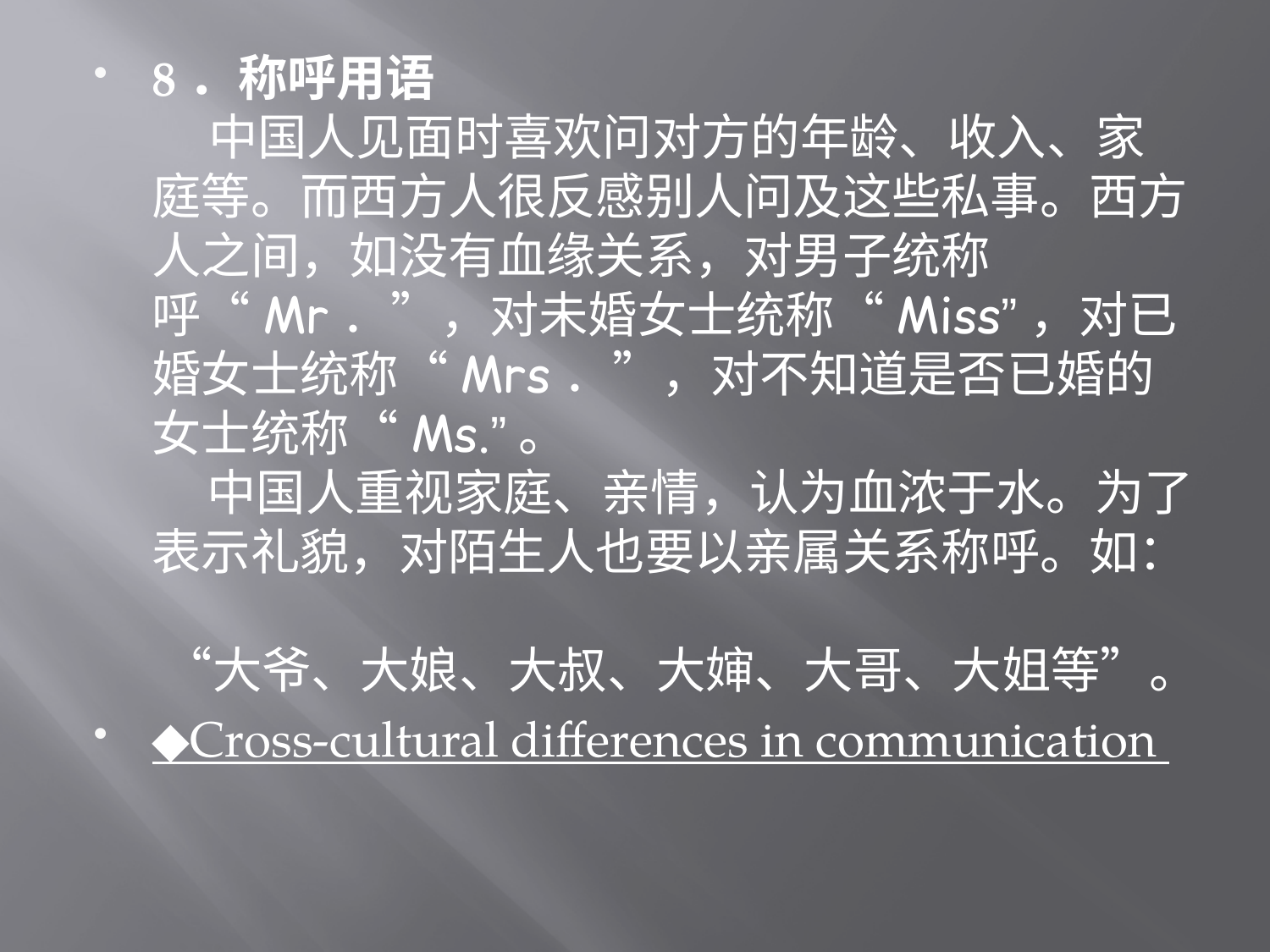

# 8．称呼用语 中国人见面时喜欢问对方的年龄、收入、家庭等。而西方人很反感别人问及这些私事。西方人之间，如没有血缘关系，对男子统称呼“Mr．”，对未婚女士统称“Miss”，对已婚女士统称“Mrs．”，对不知道是否已婚的女士统称“Ms.”。 中国人重视家庭、亲情，认为血浓于水。为了表示礼貌，对陌生人也要以亲属关系称呼。如： “大爷、大娘、大叔、大婶、大哥、大姐等”。
◆Cross-cultural differences in communication